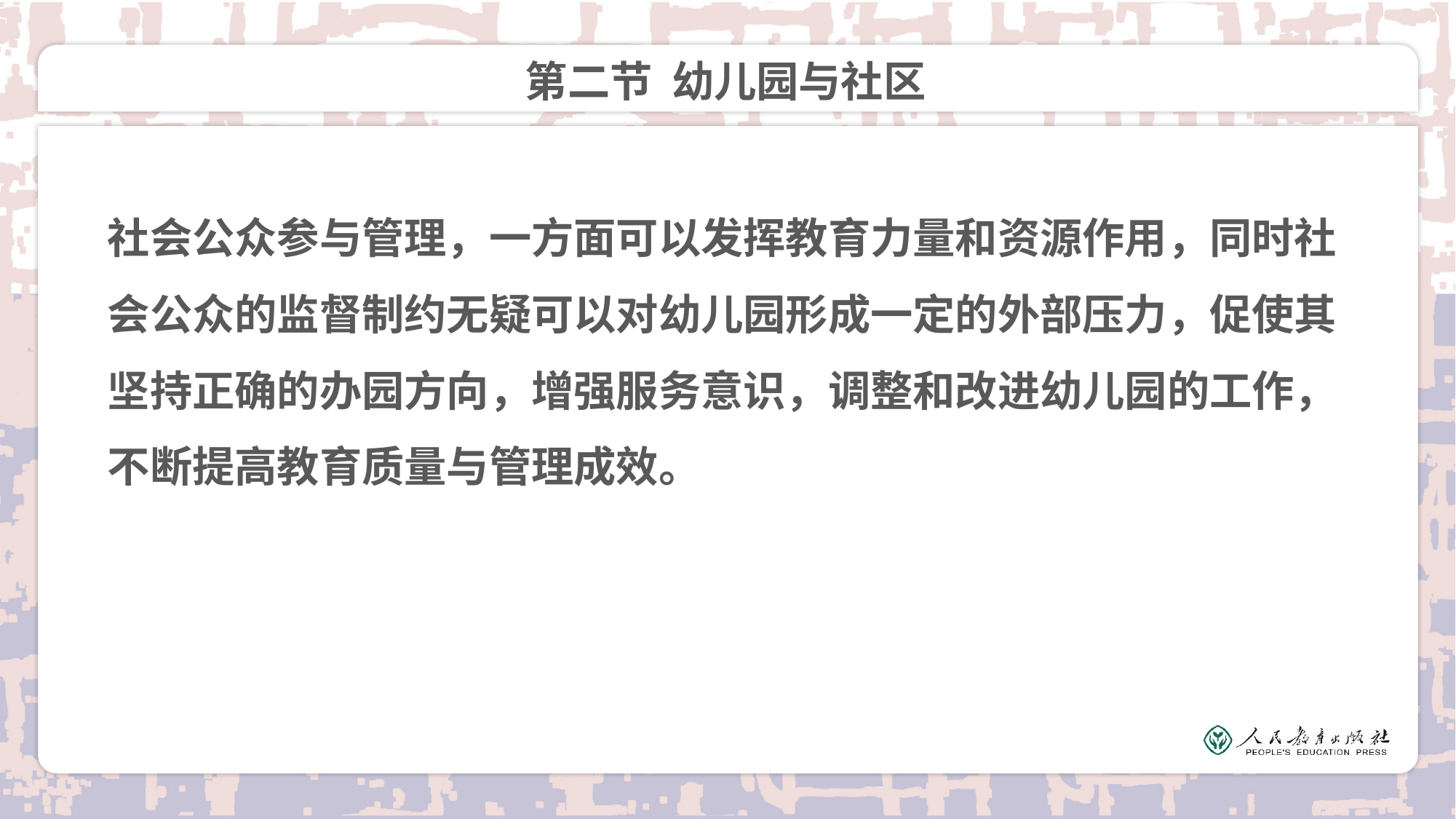

# 第二节  幼儿园与社区
社会公众参与管理，一方面可以发挥教育力量和资源作用，同时社会公众的监督制约无疑可以对幼儿园形成一定的外部压力，促使其坚持正确的办园方向，增强服务意识，调整和改进幼儿园的工作，不断提高教育质量与管理成效。